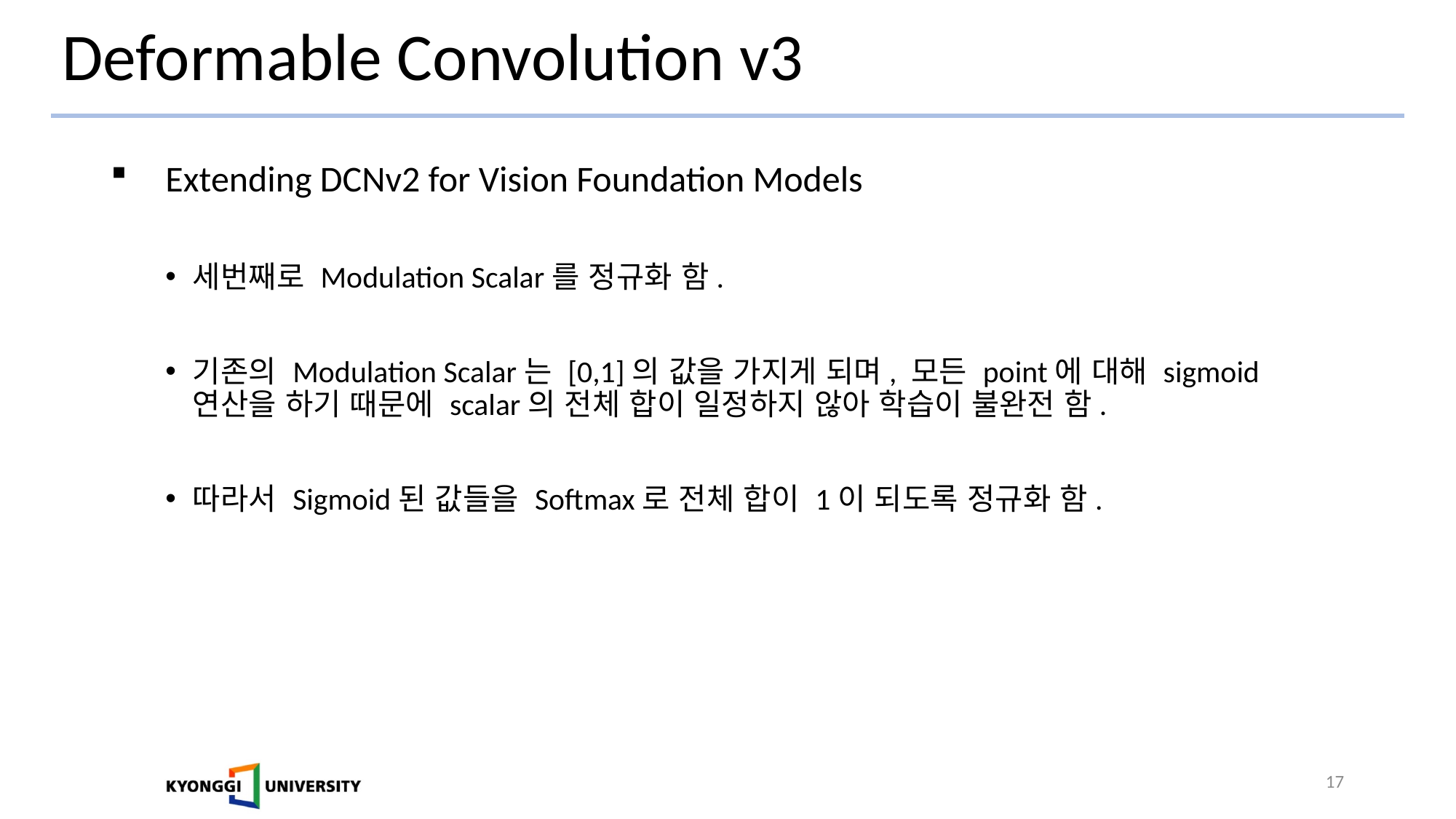

# Deformable Convolution v3
Extending DCNv2 for Vision Foundation Models

세번째로 Modulation Scalar를 정규화 함.

기존의 Modulation Scalar는 [0,1]의 값을 가지게 되며, 모든 point에 대해 sigmoid 연산을 하기 때문에 scalar의 전체 합이 일정하지 않아 학습이 불완전 함.

따라서 Sigmoid된 값들을 Softmax로 전체 합이 1이 되도록 정규화 함.
17